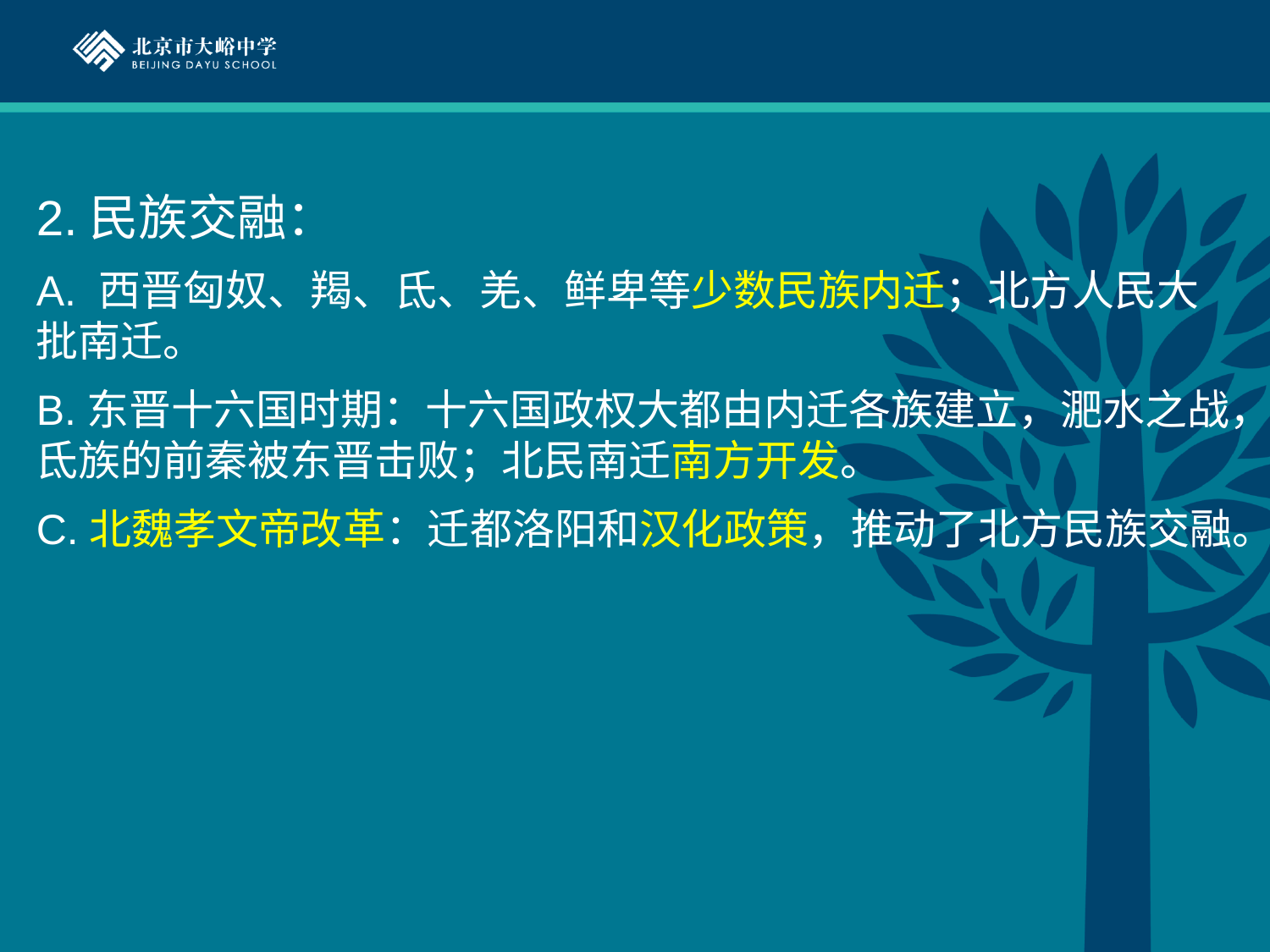

2.民族交融：
A. 西晋匈奴、羯、氐、羌、鲜卑等少数民族内迁；北方人民大批南迁。
B.东晋十六国时期：十六国政权大都由内迁各族建立，淝水之战，氐族的前秦被东晋击败；北民南迁南方开发。
C.北魏孝文帝改革：迁都洛阳和汉化政策，推动了北方民族交融。